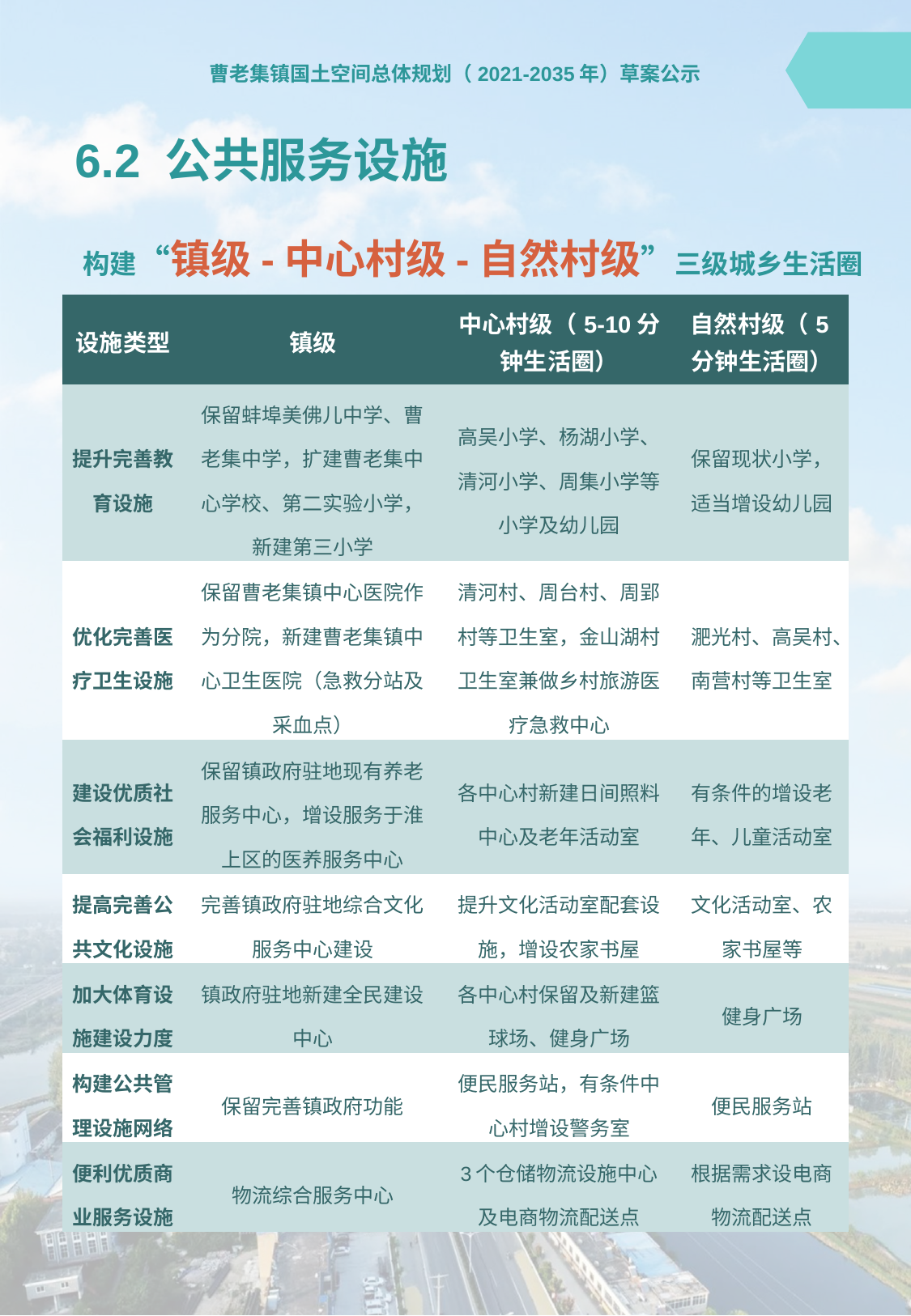

23
曹老集镇国土空间总体规划（2021-2035年）草案公示
# 6.2 公共服务设施
构建“镇级-中心村级-自然村级”三级城乡生活圈
| 设施类型 | 镇级 | 中心村级（5-10分钟生活圈） | 自然村级（5分钟生活圈） |
| --- | --- | --- | --- |
| 提升完善教育设施 | 保留蚌埠美佛儿中学、曹老集中学，扩建曹老集中心学校、第二实验小学，新建第三小学 | 高吴小学、杨湖小学、清河小学、周集小学等小学及幼儿园 | 保留现状小学，适当增设幼儿园 |
| 优化完善医疗卫生设施 | 保留曹老集镇中心医院作为分院，新建曹老集镇中心卫生医院（急救分站及采血点） | 清河村、周台村、周郢村等卫生室，金山湖村卫生室兼做乡村旅游医疗急救中心 | 淝光村、高吴村、南营村等卫生室 |
| 建设优质社会福利设施 | 保留镇政府驻地现有养老服务中心，增设服务于淮上区的医养服务中心 | 各中心村新建日间照料中心及老年活动室 | 有条件的增设老年、儿童活动室 |
| 提高完善公共文化设施 | 完善镇政府驻地综合文化服务中心建设 | 提升文化活动室配套设施，增设农家书屋 | 文化活动室、农家书屋等 |
| 加大体育设施建设力度 | 镇政府驻地新建全民建设中心 | 各中心村保留及新建篮球场、健身广场 | 健身广场 |
| 构建公共管理设施网络 | 保留完善镇政府功能 | 便民服务站，有条件中心村增设警务室 | 便民服务站 |
| 便利优质商业服务设施 | 物流综合服务中心 | 3个仓储物流设施中心及电商物流配送点 | 根据需求设电商物流配送点 |